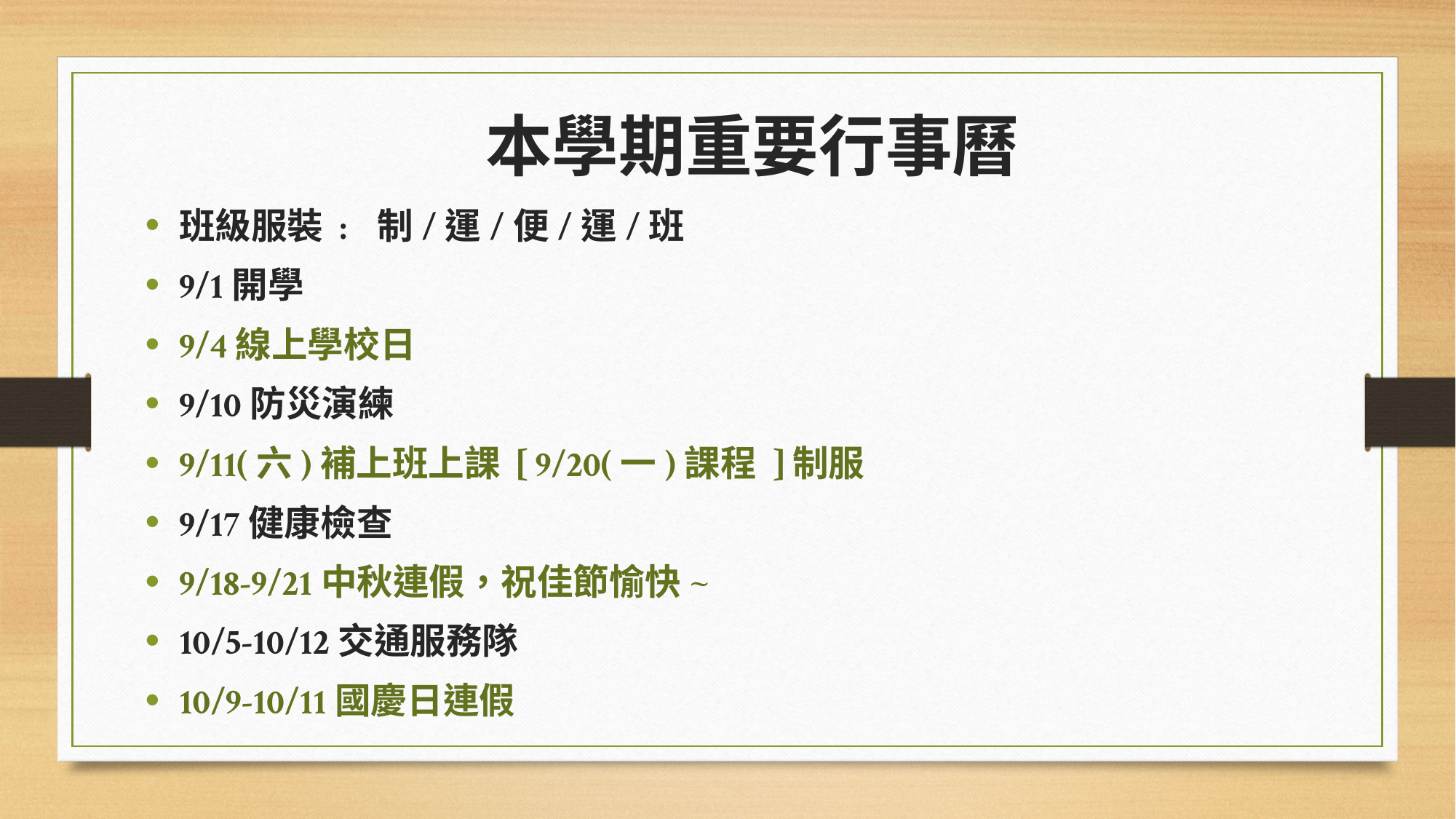

本學期重要行事曆
班級服裝 :   制/運/便/運/班
9/1開學
9/4線上學校日
9/10防災演練
9/11(六)補上班上課 [ 9/20(一)課程 ]制服
9/17健康檢查
9/18-9/21中秋連假，祝佳節愉快~
10/5-10/12交通服務隊
10/9-10/11國慶日連假